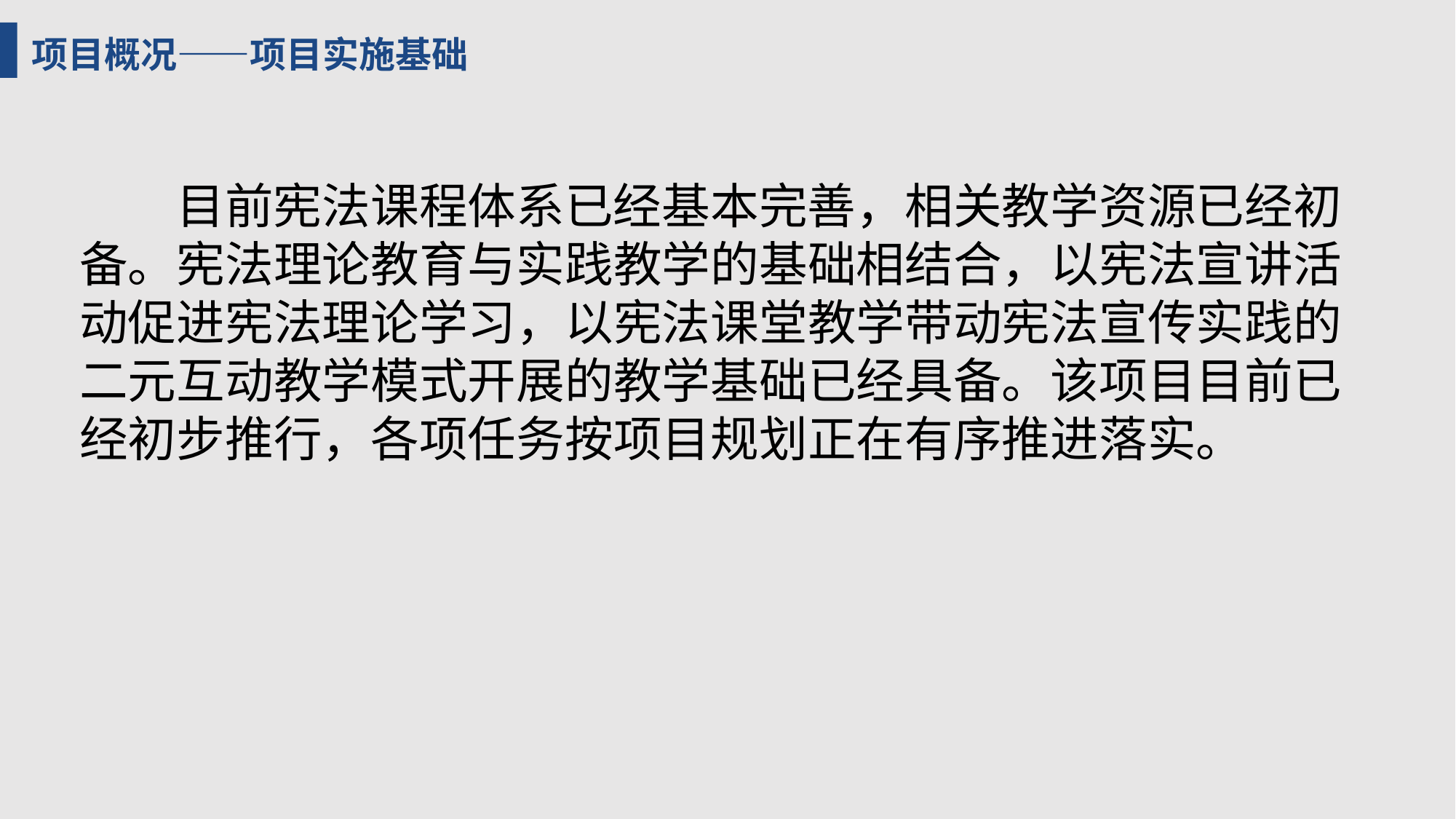

项目概况——项目实施基础
目前宪法课程体系已经基本完善，相关教学资源已经初备。宪法理论教育与实践教学的基础相结合，以宪法宣讲活动促进宪法理论学习，以宪法课堂教学带动宪法宣传实践的二元互动教学模式开展的教学基础已经具备。该项目目前已经初步推行，各项任务按项目规划正在有序推进落实。